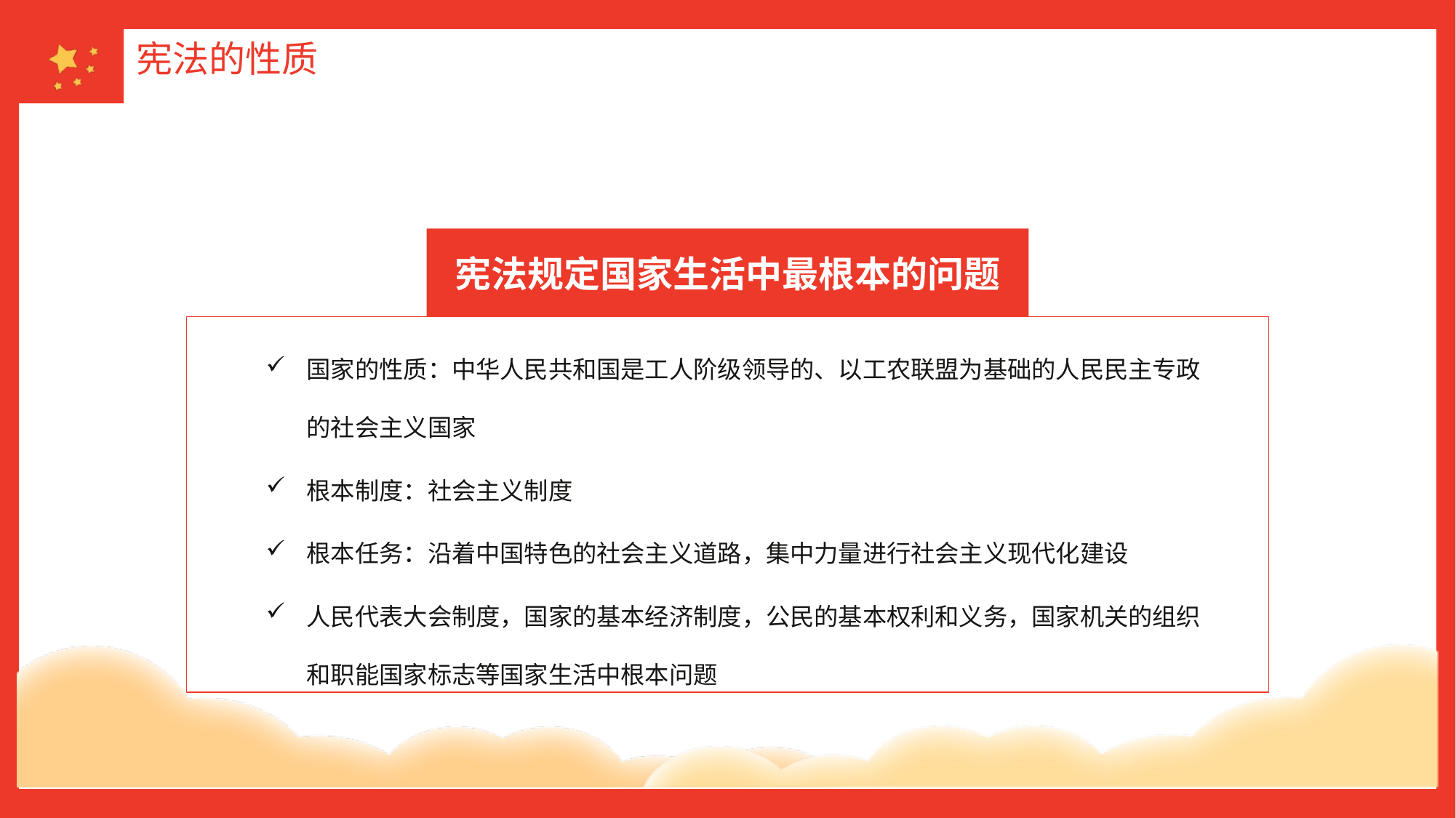

宪法规定国家生活中最根本的问题

国家的性质：中华人民共和国是工人阶级领导的、以工农联盟为基础的人民民主专政的社会主义国家
根本制度：社会主义制度
根本任务：沿着中国特色的社会主义道路，集中力量进行社会主义现代化建设
人民代表大会制度，国家的基本经济制度，公民的基本权利和义务，国家机关的组织和职能国家标志等国家生活中根本问题